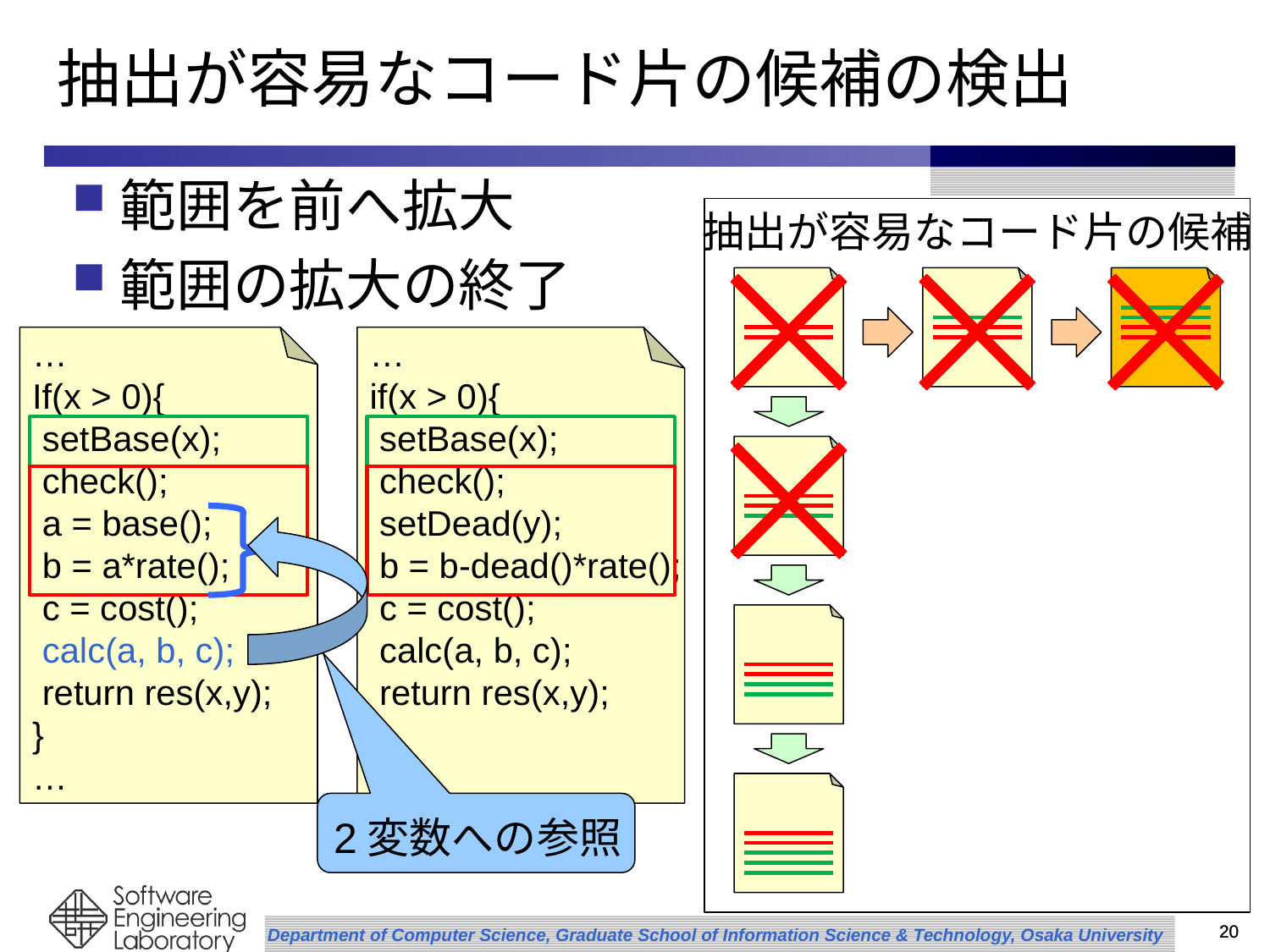

# 抽出が容易なコード片の候補の検出
範囲を前へ拡大
範囲の拡大の終了
抽出が容易なコード片の候補

…
If(x > 0){
 setBase(x);
 check();
 a = base();
 b = a*rate();
 c = cost();
 calc(a, b, c);
 return res(x,y);
}
…
…
if(x > 0){
 setBase(x);
 check();
 setDead(y);
 b = b-dead()*rate();
 c = cost();
 calc(a, b, c);
 return res(x,y);
}
…

2変数への参照

20
20